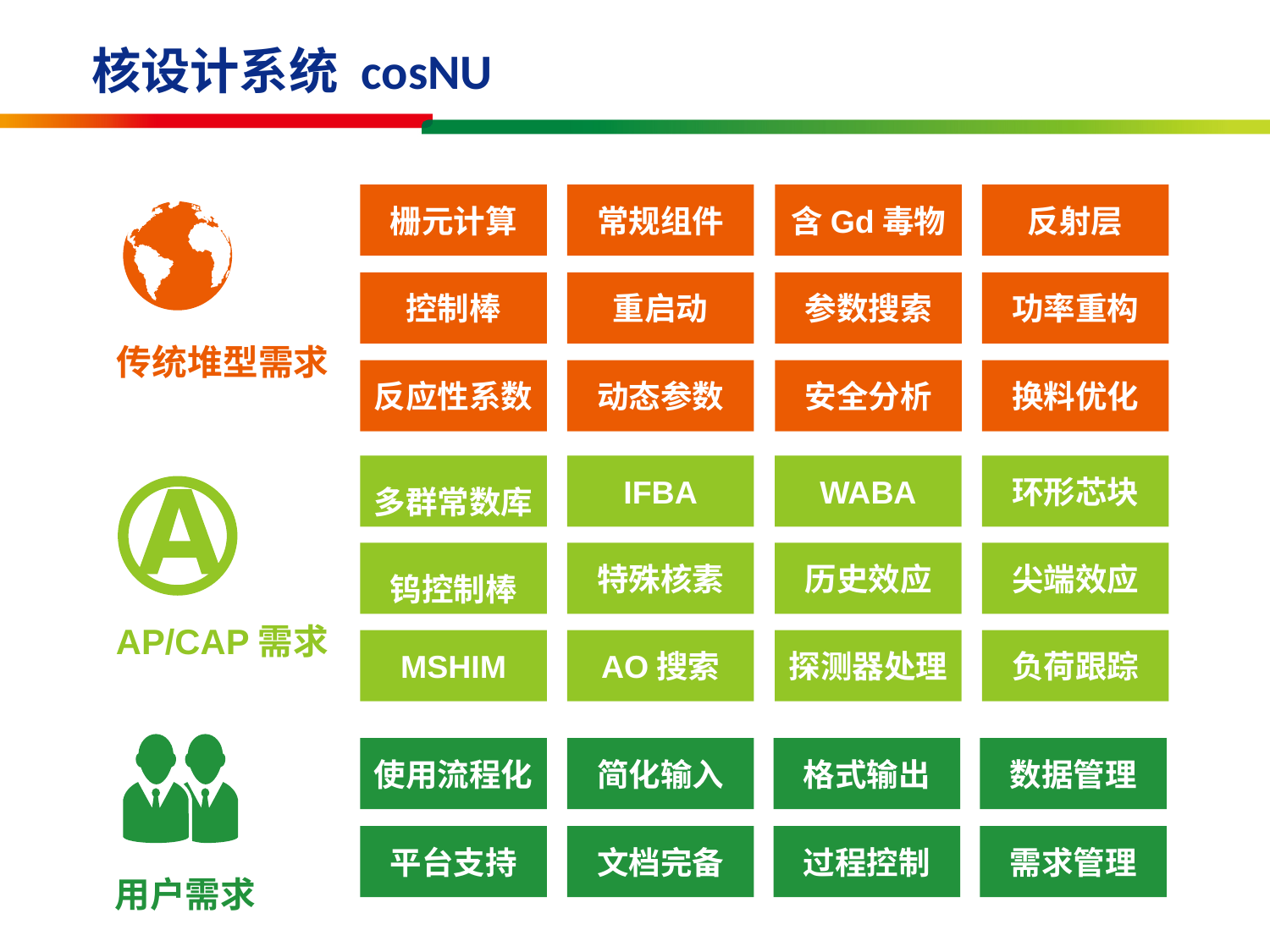

核设计系统 cosNU
栅元计算
常规组件
含Gd毒物
反射层

控制棒
重启动
参数搜索
功率重构
传统堆型需求
反应性系数
动态参数
安全分析
换料优化
多群常数库
IFBA
WABA
环形芯块

钨控制棒
特殊核素
历史效应
尖端效应
AP/CAP需求
MSHIM
AO搜索
探测器处理
负荷跟踪

使用流程化
简化输入
格式输出
数据管理

平台支持
文档完备
过程控制
需求管理

用户需求